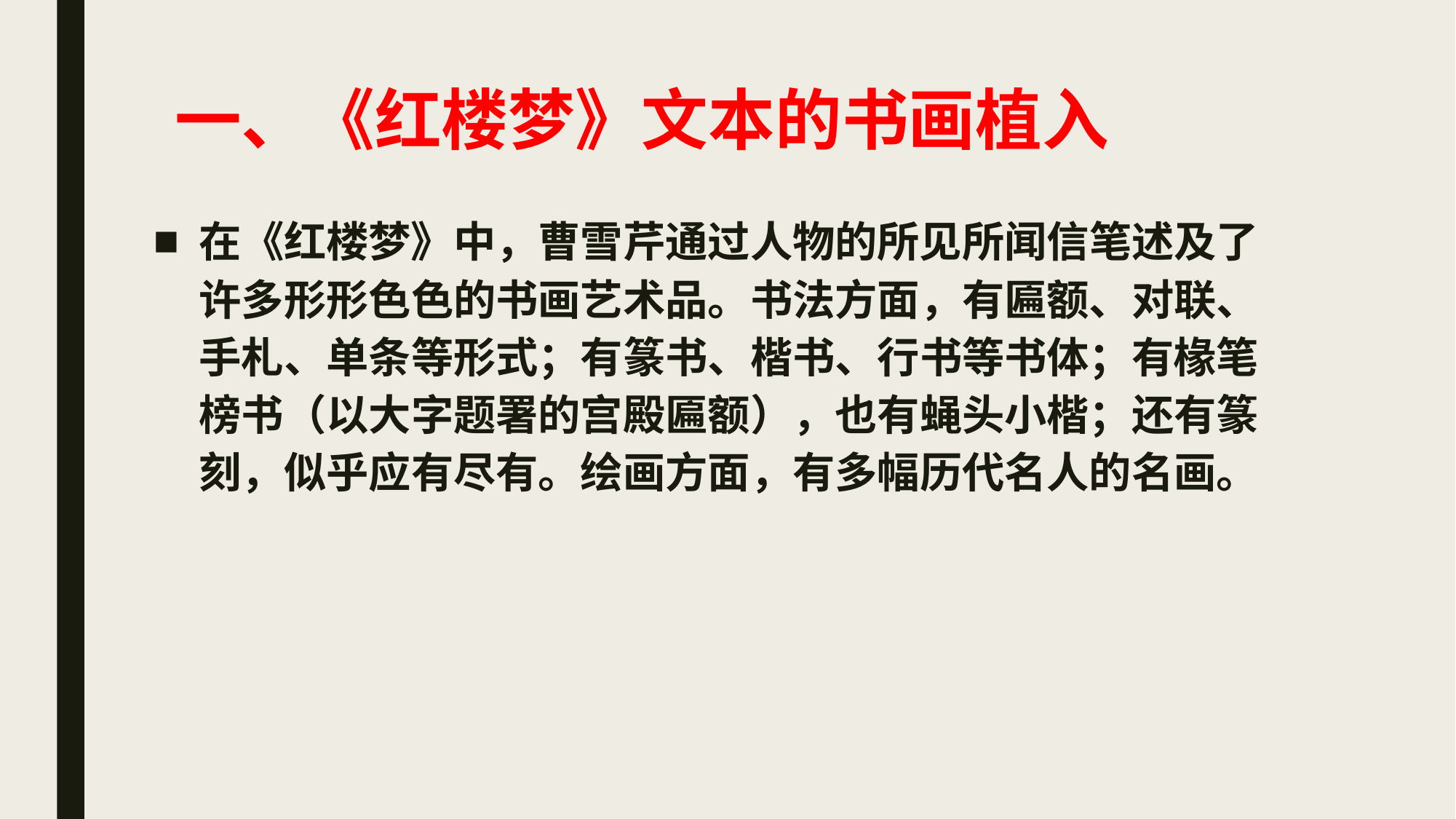

# 一、《红楼梦》文本的书画植入
在《红楼梦》中，曹雪芹通过人物的所见所闻信笔述及了许多形形色色的书画艺术品。书法方面，有匾额、对联、手札、单条等形式；有篆书、楷书、行书等书体；有椽笔榜书（以大字题署的宫殿匾额），也有蝇头小楷；还有篆刻，似乎应有尽有。绘画方面，有多幅历代名人的名画。